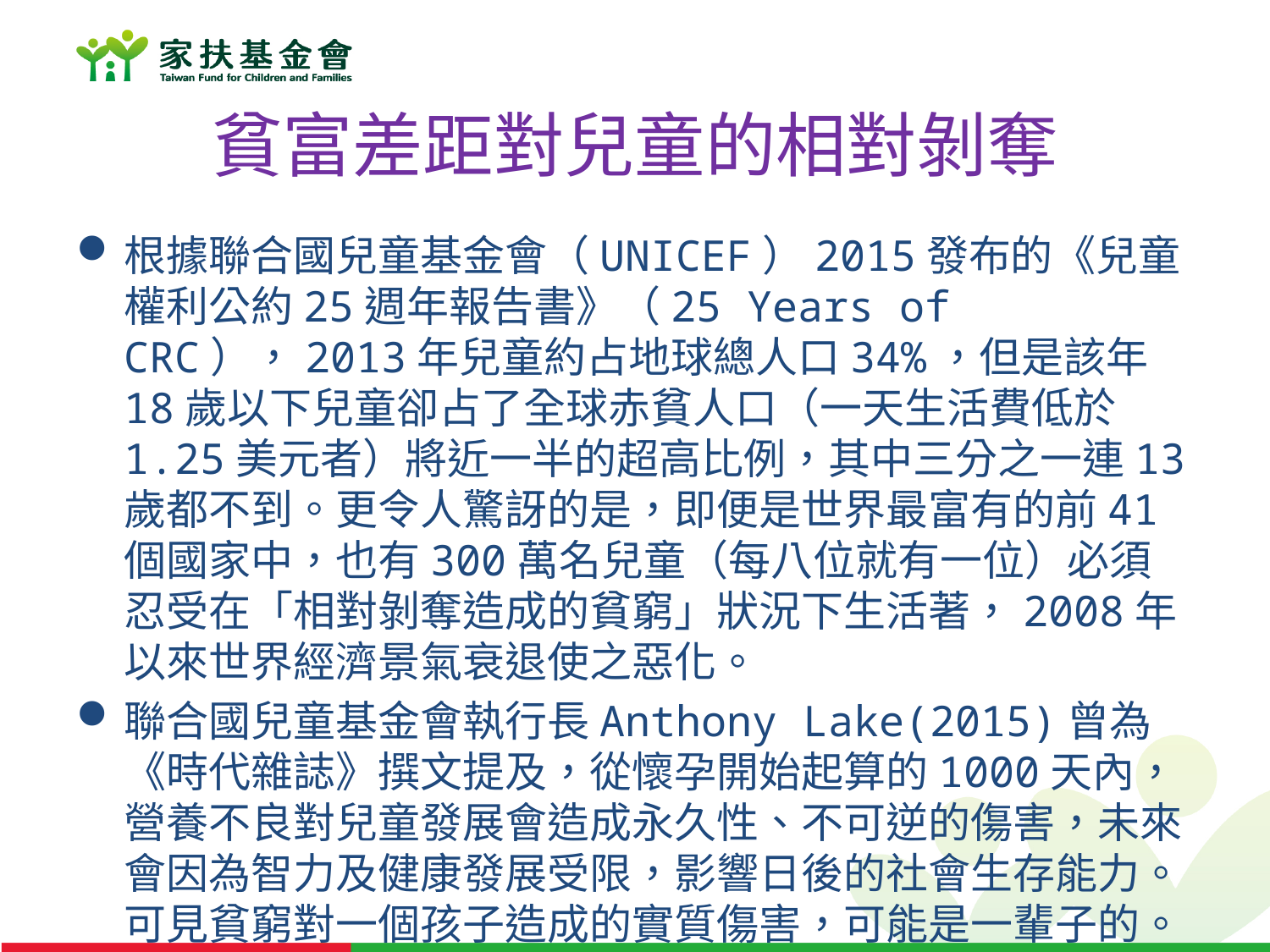

# 貧富差距對兒童的相對剝奪
根據聯合國兒童基金會（UNICEF）2015發布的《兒童權利公約25週年報告書》（25 Years of CRC），2013年兒童約占地球總人口34%，但是該年18歲以下兒童卻占了全球赤貧人口（一天生活費低於1.25美元者）將近一半的超高比例，其中三分之一連13歲都不到。更令人驚訝的是，即便是世界最富有的前41個國家中，也有300萬名兒童（每八位就有一位）必須忍受在「相對剝奪造成的貧窮」狀況下生活著，2008年以來世界經濟景氣衰退使之惡化。
聯合國兒童基金會執行長Anthony Lake(2015)曾為《時代雜誌》撰文提及，從懷孕開始起算的1000天內，營養不良對兒童發展會造成永久性、不可逆的傷害，未來會因為智力及健康發展受限，影響日後的社會生存能力。可見貧窮對一個孩子造成的實質傷害，可能是一輩子的。